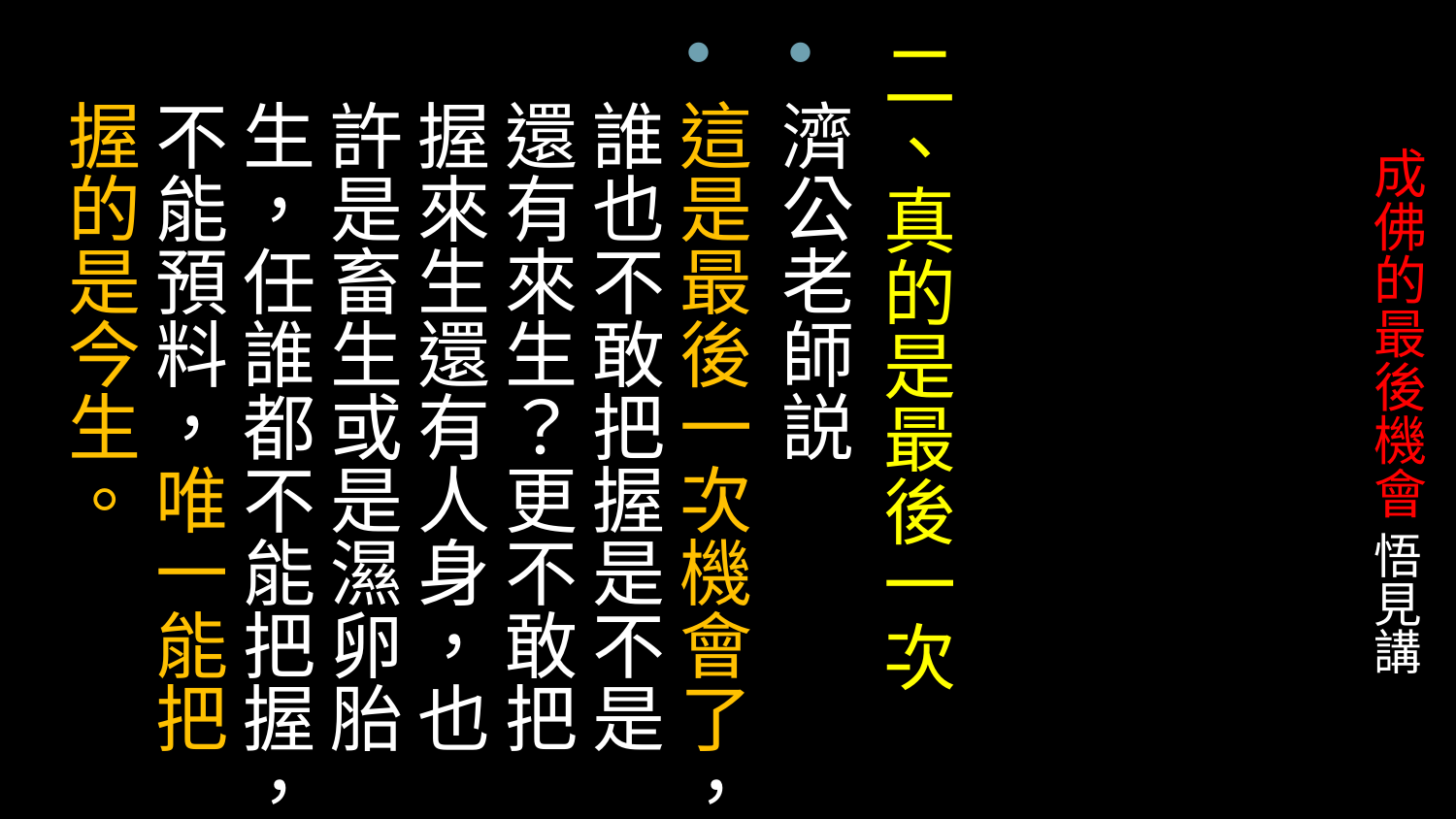

二、真的是最後一次
濟公老師説
這是最後一次機會了，誰也不敢把握是不是還有來生？更不敢把握來生還有人身，也許是畜生或是濕卵胎生，任誰都不能把握，不能預料，唯一能把握的是今生。

# 成佛的最後機會 悟見講